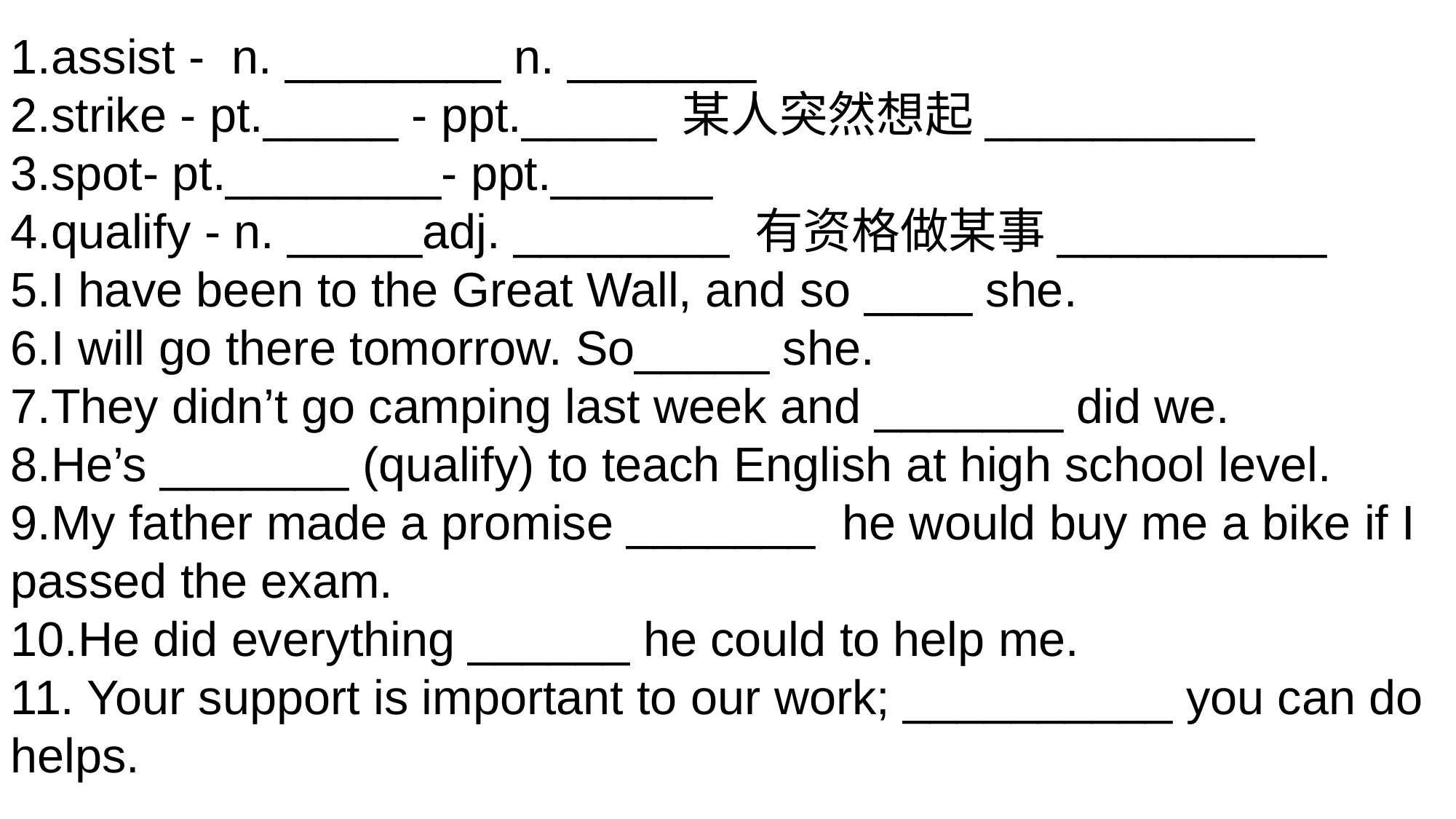

1.assist -  n. ________ n. _______
2.strike - pt._____ - ppt._____ 某人突然想起__________
3.spot- pt.________- ppt.______
4.qualify - n. _____adj. ________ 有资格做某事__________
5.I have been to the Great Wall, and so ____ she.
6.I will go there tomorrow. So_____ she.
7.They didn’t go camping last week and _______ did we.
8.He’s _______ (qualify) to teach English at high school level.
9.My father made a promise _______  he would buy me a bike if I passed the exam.
10.He did everything ______ he could to help me.
11. Your support is important to our work; __________ you can do helps.